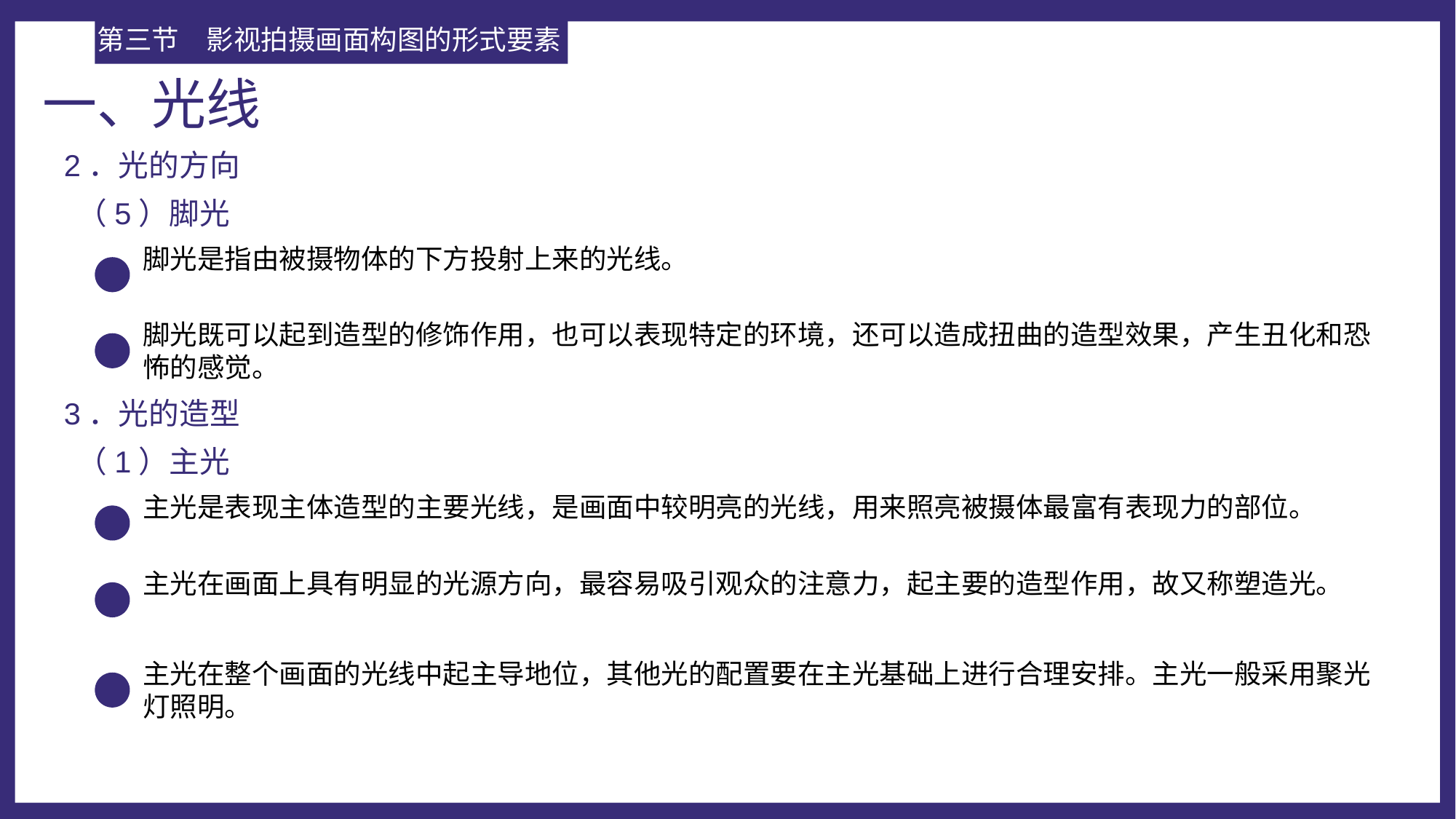

第三节	影视拍摄画面构图的形式要素
一、光线
2．光的方向
（5）脚光
脚光是指由被摄物体的下方投射上来的光线。

脚光既可以起到造型的修饰作用，也可以表现特定的环境，还可以造成扭曲的造型效果，产生丑化和恐怖的感觉。

3．光的造型
（1）主光
主光是表现主体造型的主要光线，是画面中较明亮的光线，用来照亮被摄体最富有表现力的部位。

主光在画面上具有明显的光源方向，最容易吸引观众的注意力，起主要的造型作用，故又称塑造光。

主光在整个画面的光线中起主导地位，其他光的配置要在主光基础上进行合理安排。主光一般采用聚光灯照明。